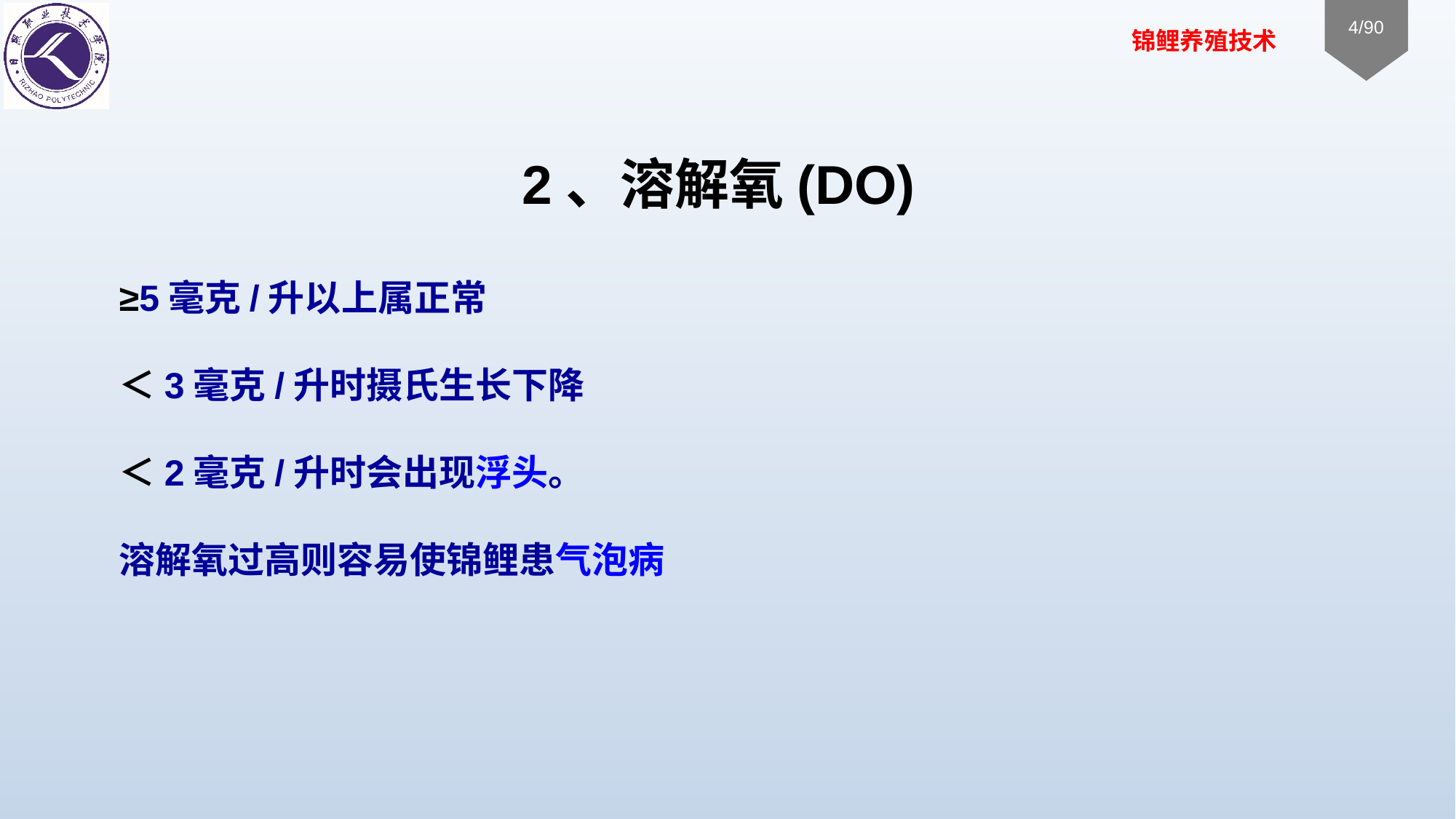

# 2、溶解氧(DO)
≥5毫克/升以上属正常
＜3毫克/升时摄氏生长下降
＜2毫克/升时会出现浮头。
溶解氧过高则容易使锦鲤患气泡病